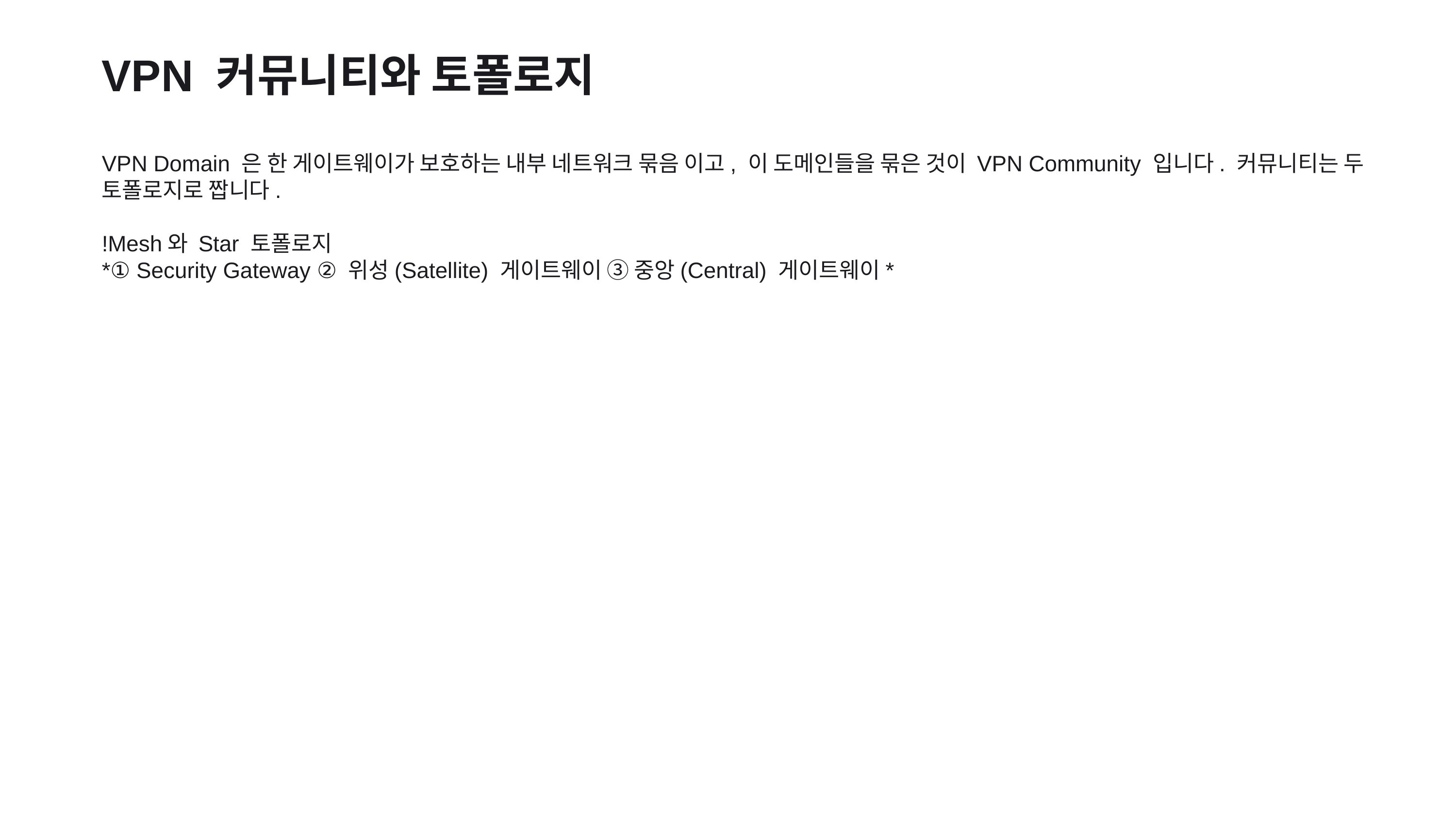

VPN 커뮤니티와 토폴로지
VPN Domain 은 한 게이트웨이가 보호하는 내부 네트워크 묶음 이고, 이 도메인들을 묶은 것이 VPN Community 입니다. 커뮤니티는 두 토폴로지로 짭니다.

!Mesh와 Star 토폴로지
*① Security Gateway ② 위성(Satellite) 게이트웨이 ③ 중앙(Central) 게이트웨이*